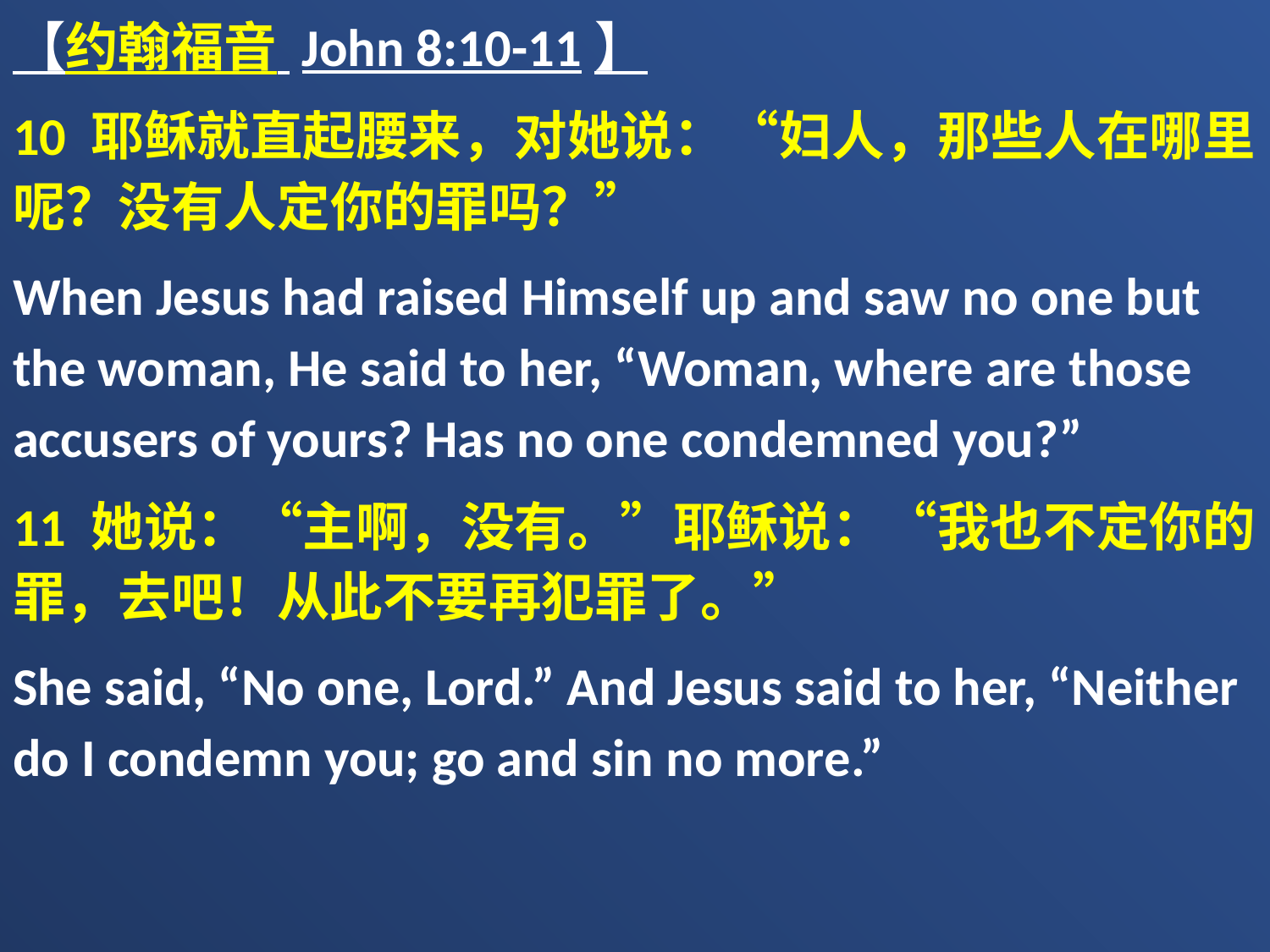

【约翰福音 John 8:10-11】
10 耶稣就直起腰来，对她说：“妇人，那些人在哪里呢？没有人定你的罪吗？”
When Jesus had raised Himself up and saw no one but the woman, He said to her, “Woman, where are those accusers of yours? Has no one condemned you?”
11 她说：“主啊，没有。”耶稣说：“我也不定你的罪，去吧！从此不要再犯罪了。”
She said, “No one, Lord.” And Jesus said to her, “Neither do I condemn you; go and sin no more.”